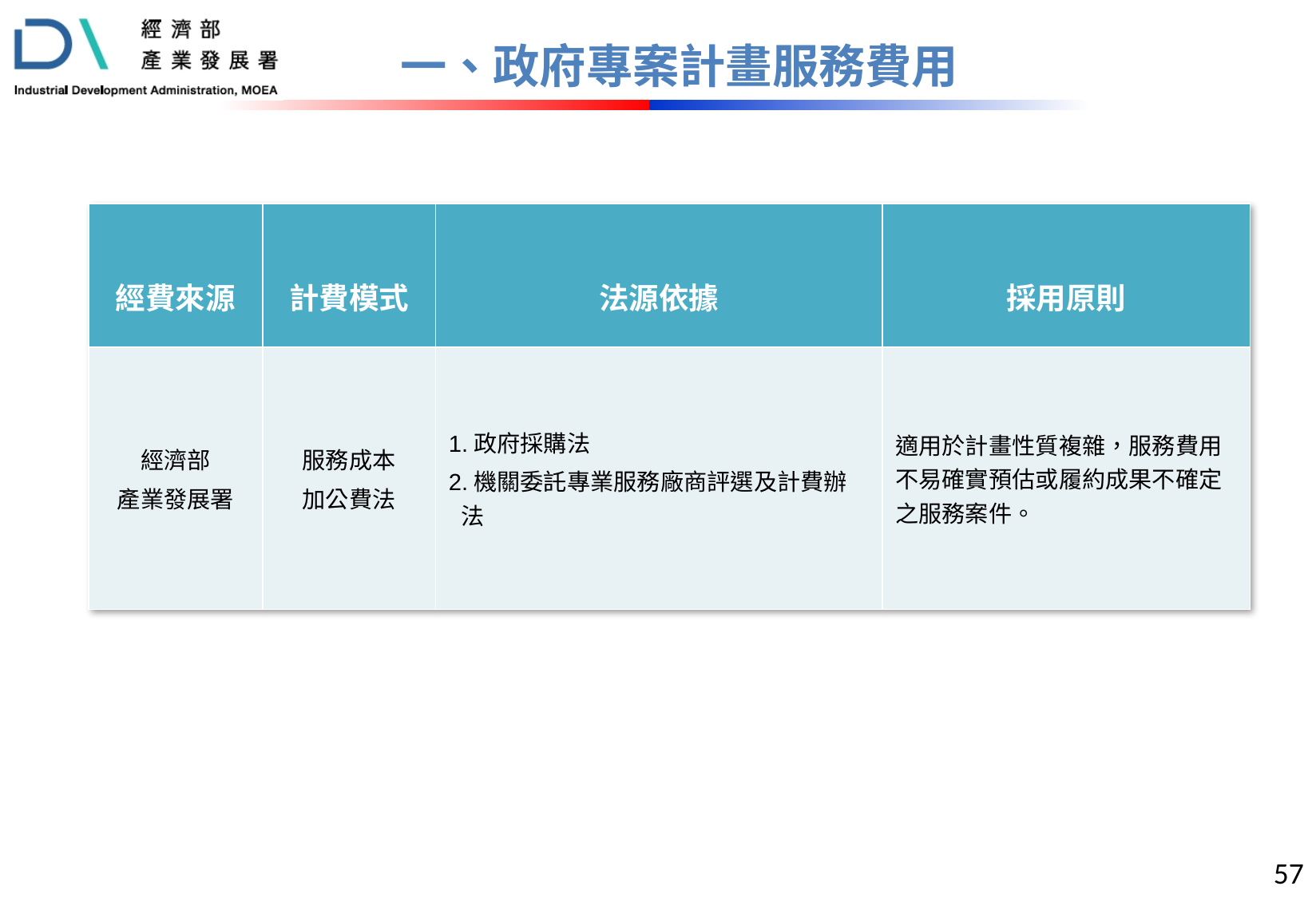

# 一、政府專案計畫服務費用
| 經費來源 | 計費模式 | 法源依據 | 採用原則 |
| --- | --- | --- | --- |
| 經濟部 產業發展署 | 服務成本 加公費法 | 1.政府採購法 2.機關委託專業服務廠商評選及計費辦法 | 適用於計畫性質複雜，服務費用不易確實預估或履約成果不確定之服務案件。 |